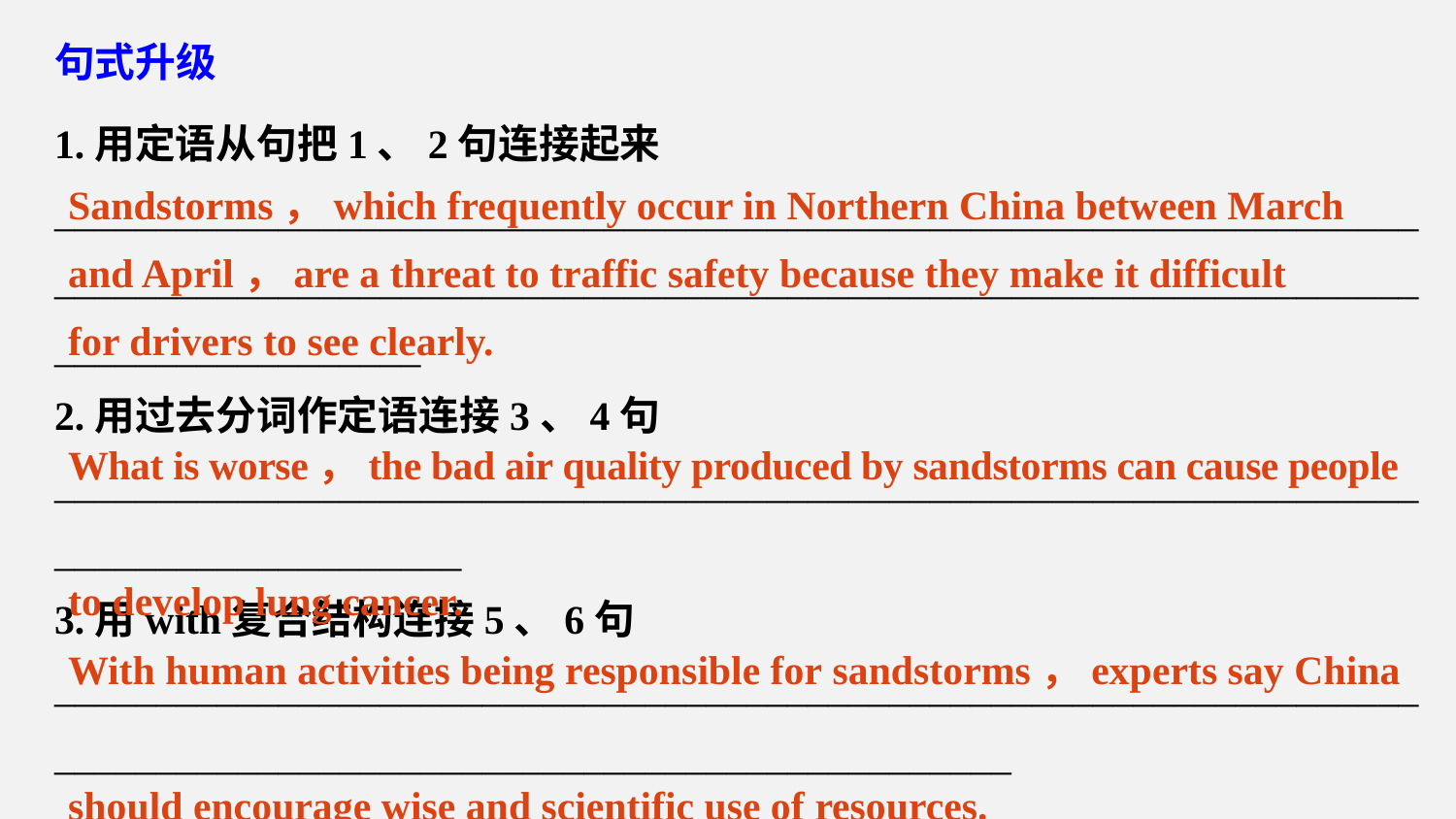

句式升级
1.用定语从句把1、2句连接起来
________________________________________________________________________________________________________________________________________________________
2.用过去分词作定语连接3、4句
_______________________________________________________________________________________
3.用with复合结构连接5、6句
__________________________________________________________________________________________________________________
Sandstorms，which frequently occur in Northern China between March and April，are a threat to traffic safety because they make it difficult for drivers to see clearly.
What is worse，the bad air quality produced by sandstorms can cause people
to develop lung cancer.
With human activities being responsible for sandstorms，experts say China
should encourage wise and scientific use of resources.